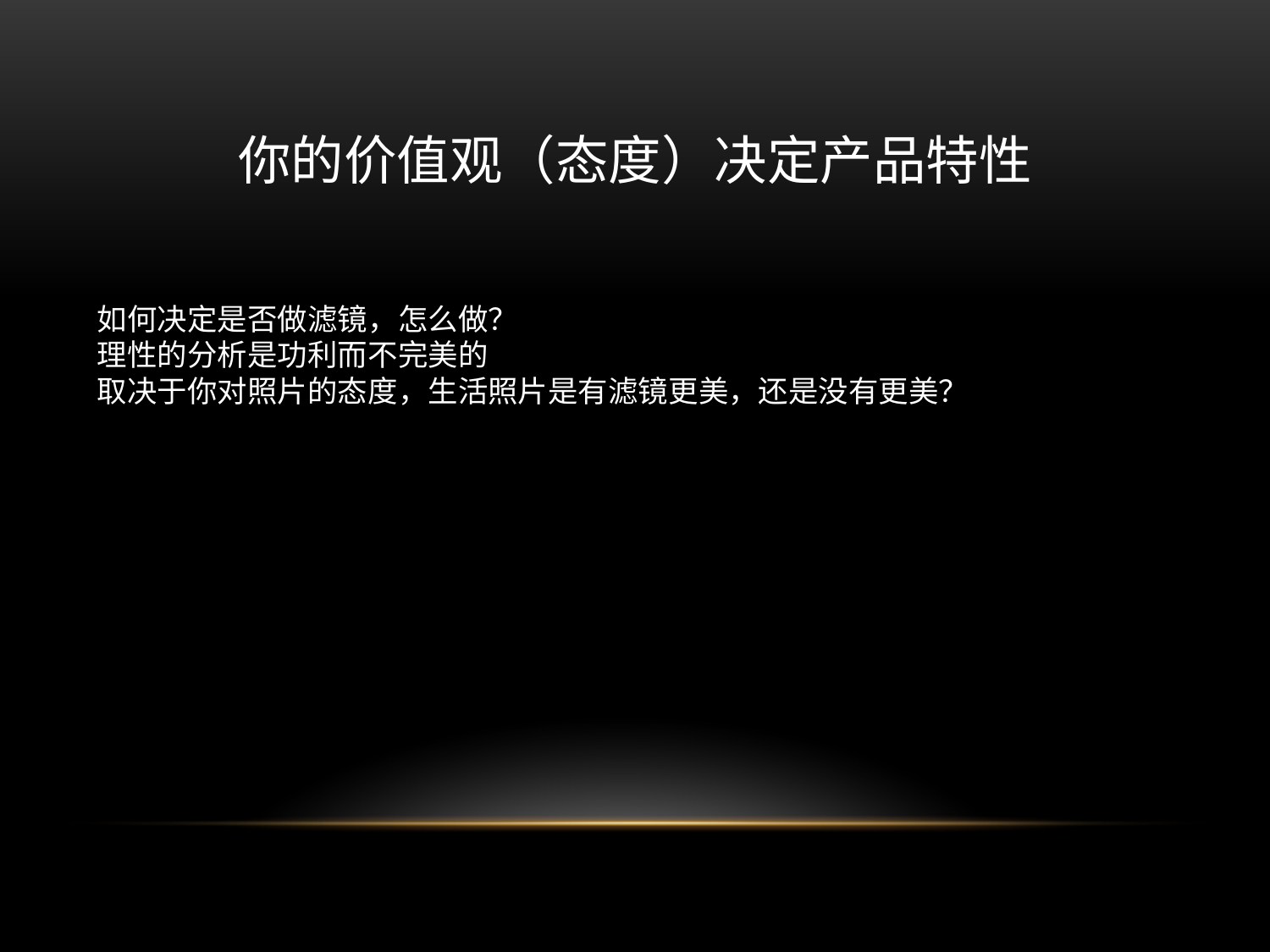

# 你的价值观（态度）决定产品特性

如何决定是否做滤镜，怎么做？
理性的分析是功利而不完美的
取决于你对照片的态度，生活照片是有滤镜更美，还是没有更美？